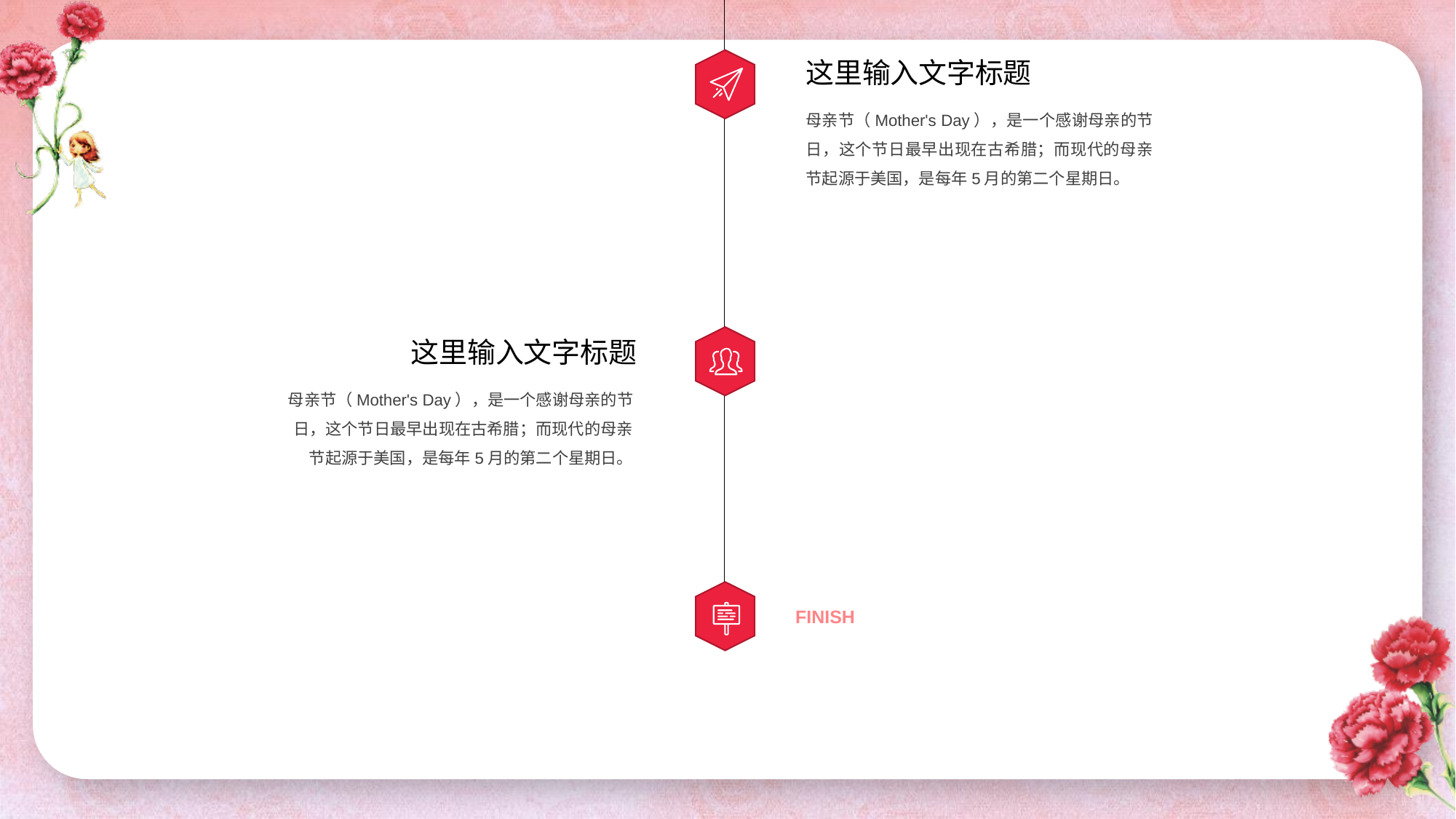

这里输入文字标题
母亲节（Mother's Day），是一个感谢母亲的节日，这个节日最早出现在古希腊；而现代的母亲节起源于美国，是每年5月的第二个星期日。
这里输入文字标题
母亲节（Mother's Day），是一个感谢母亲的节日，这个节日最早出现在古希腊；而现代的母亲节起源于美国，是每年5月的第二个星期日。
FINISH